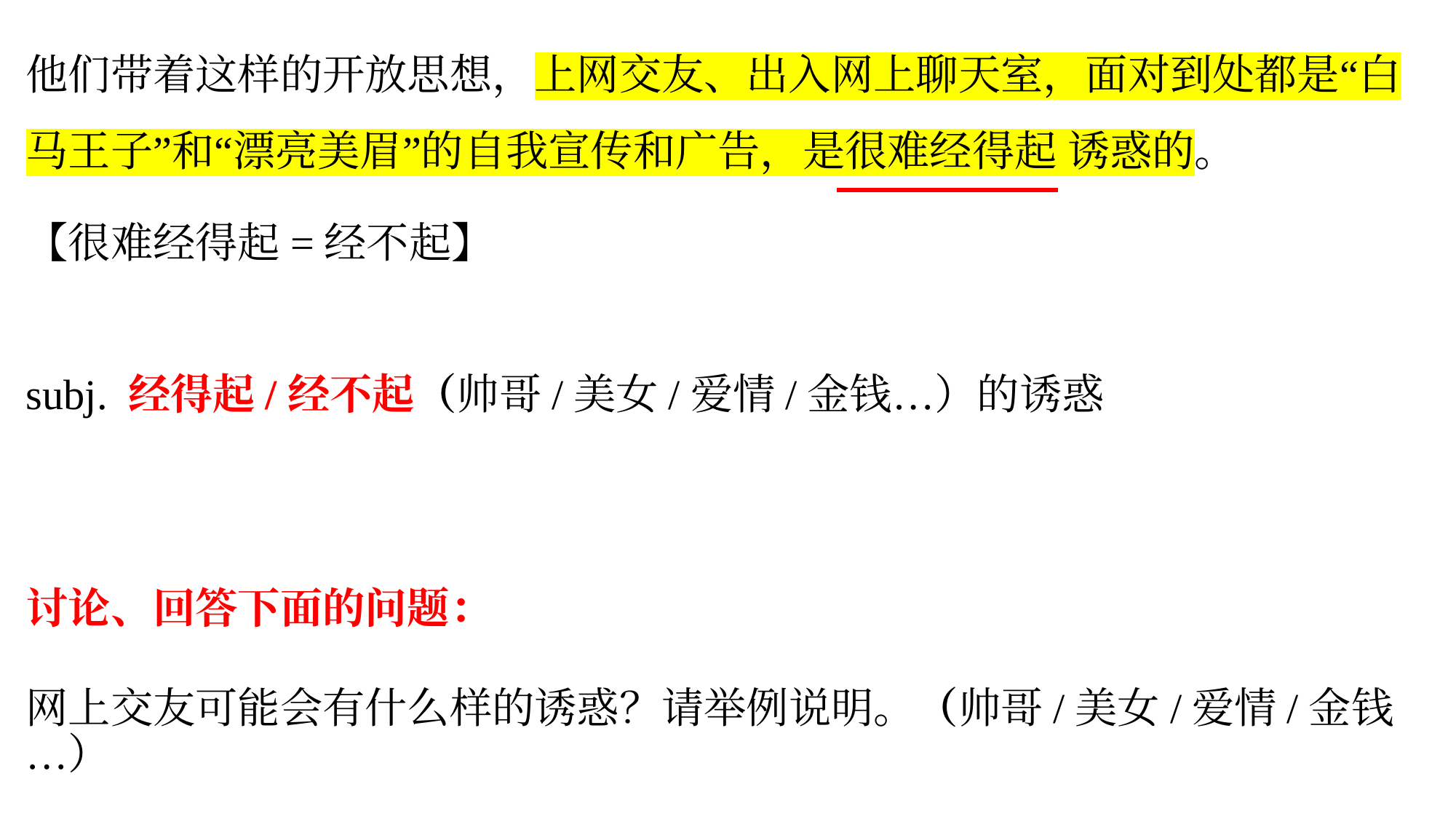

他们带着这样的开放思想，上网交友、出入网上聊天室，面对到处都是“白马王子”和“漂亮美眉”的自我宣传和广告，是很难经得起 诱惑的。
【很难经得起=经不起】

subj. 经得起/经不起（帅哥/美女/爱情/金钱…）的诱惑

讨论、回答下面的问题：

网上交友可能会有什么样的诱惑？请举例说明。（帅哥/美女/爱情/金钱…）